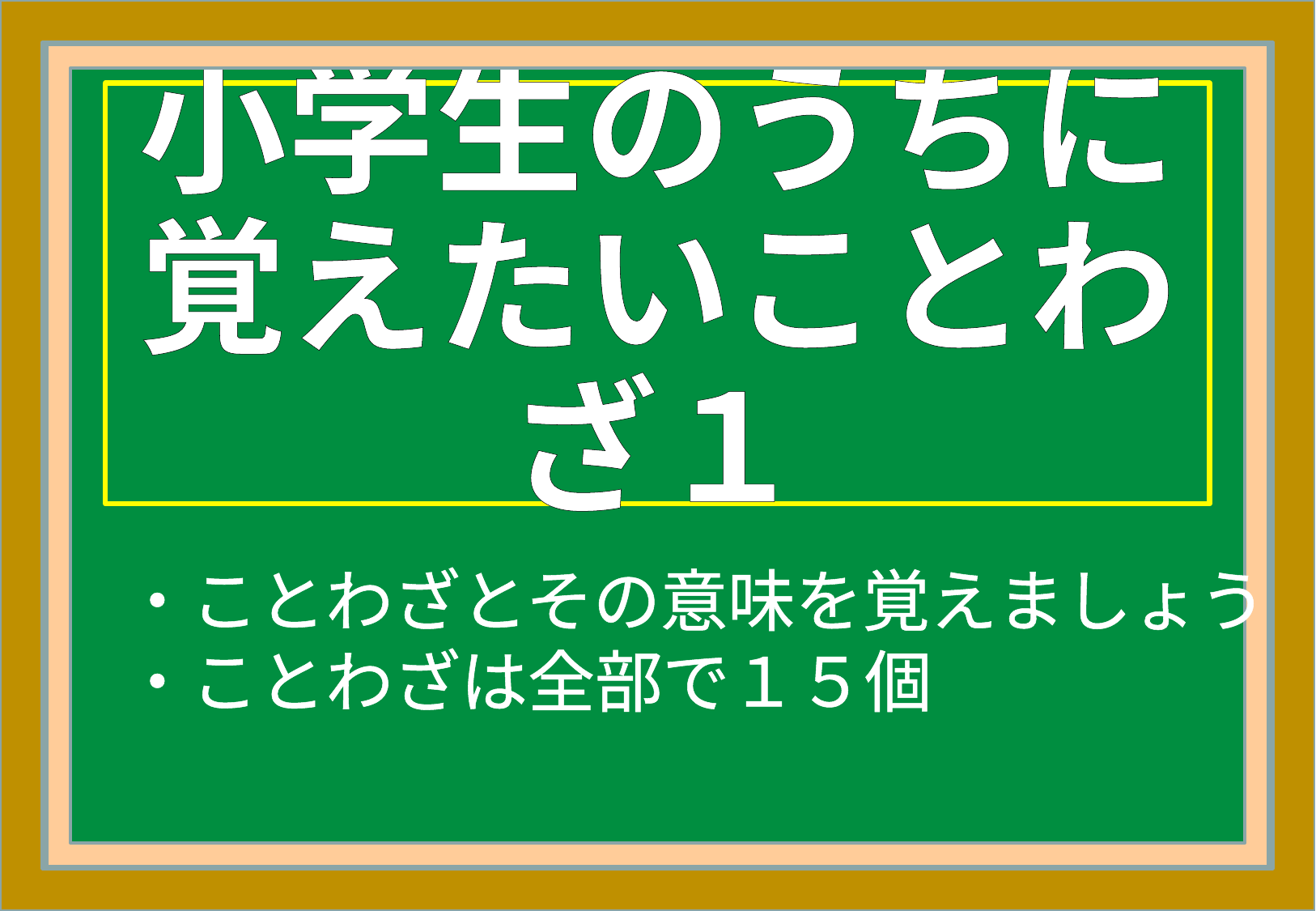

# 小学生のうちに 覚えたいことわざ１
・ことわざとその意味を覚えましょう
・ことわざは全部で１５個